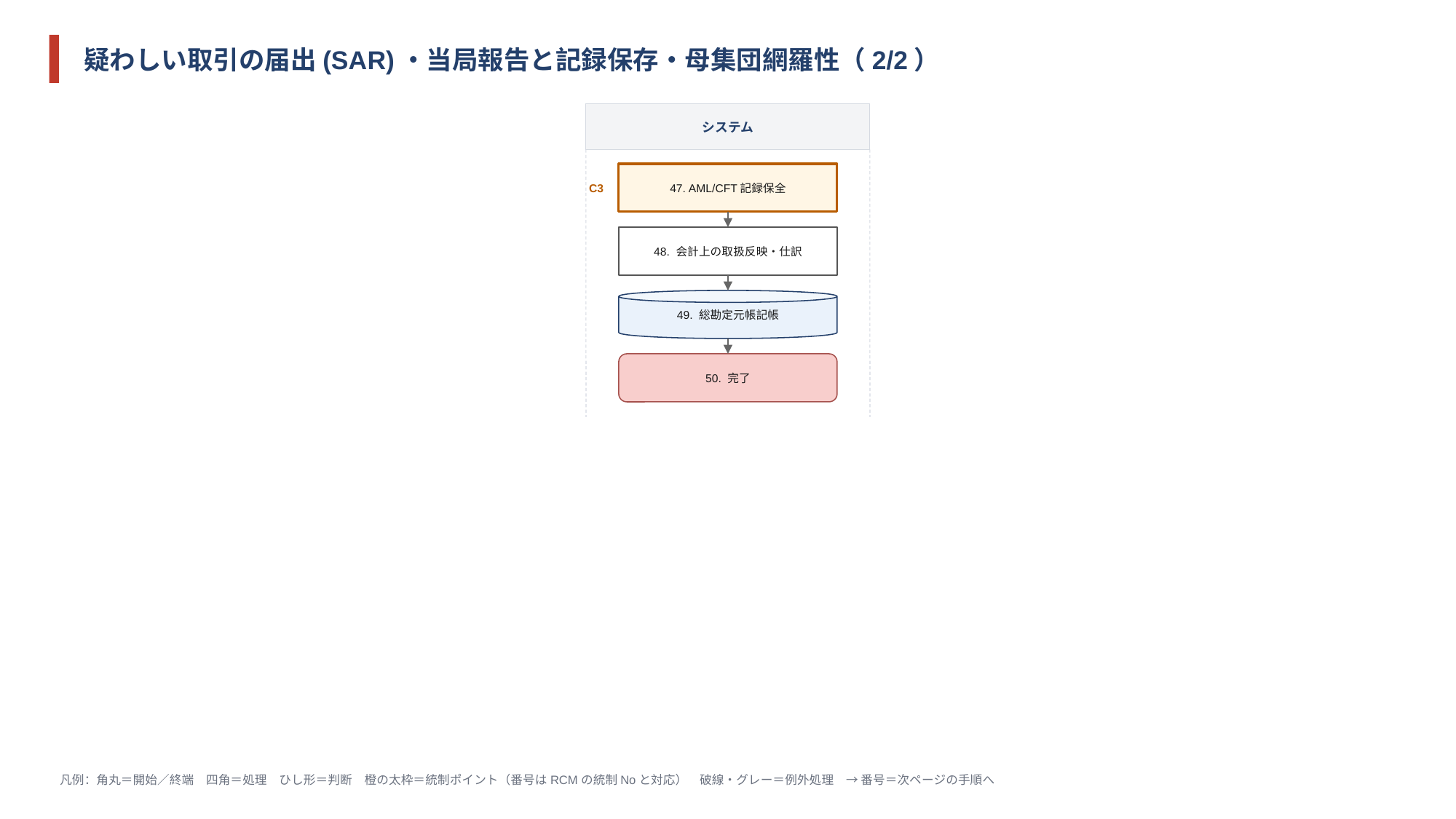

疑わしい取引の届出(SAR)・当局報告と記録保存・母集団網羅性（2/2）

システム

C3

47. AML/CFT記録保全

48. 会計上の取扱反映・仕訳

49. 総勘定元帳記帳

50. 完了
凡例：角丸＝開始／終端　四角＝処理　ひし形＝判断　橙の太枠＝統制ポイント（番号はRCMの統制Noと対応）　破線・グレー＝例外処理　→ 番号＝次ページの手順へ